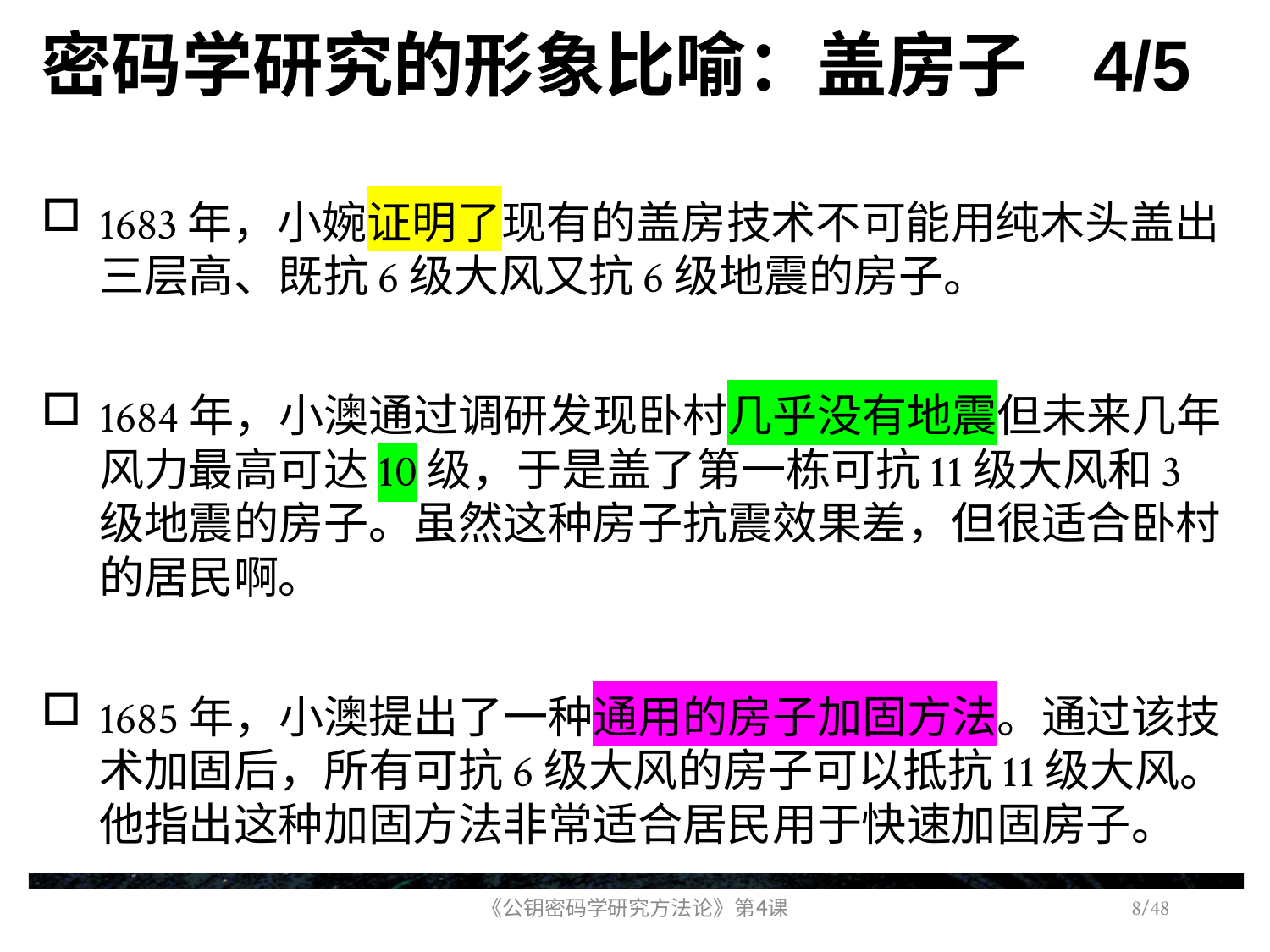

# 密码学研究的形象比喻：盖房子   4/5
1683年，小婉证明了现有的盖房技术不可能用纯木头盖出三层高、既抗6级大风又抗6级地震的房子。

1684年，小澳通过调研发现卧村几乎没有地震但未来几年风力最高可达10级，于是盖了第一栋可抗11级大风和3级地震的房子。虽然这种房子抗震效果差，但很适合卧村的居民啊。

1685年，小澳提出了一种通用的房子加固方法。通过该技术加固后，所有可抗6级大风的房子可以抵抗11级大风。 他指出这种加固方法非常适合居民用于快速加固房子。
《公钥密码学研究方法论》第4课
8/48